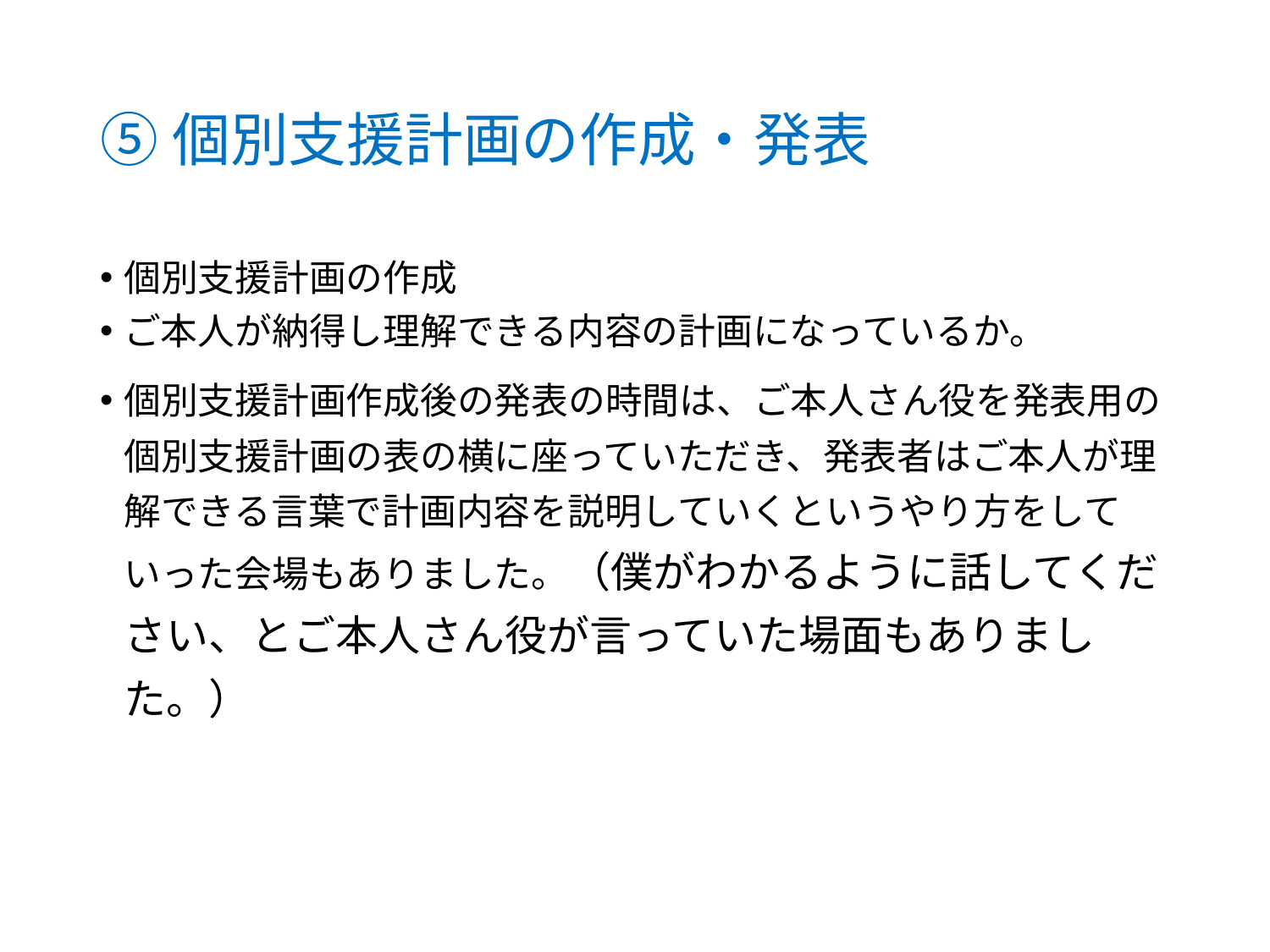

# ⑤個別支援計画の作成・発表
個別支援計画の作成
ご本人が納得し理解できる内容の計画になっているか。
個別支援計画作成後の発表の時間は、ご本人さん役を発表用の個別支援計画の表の横に座っていただき、発表者はご本人が理解できる言葉で計画内容を説明していくというやり方をしていった会場もありました。（僕がわかるように話してください、とご本人さん役が言っていた場面もありました。）